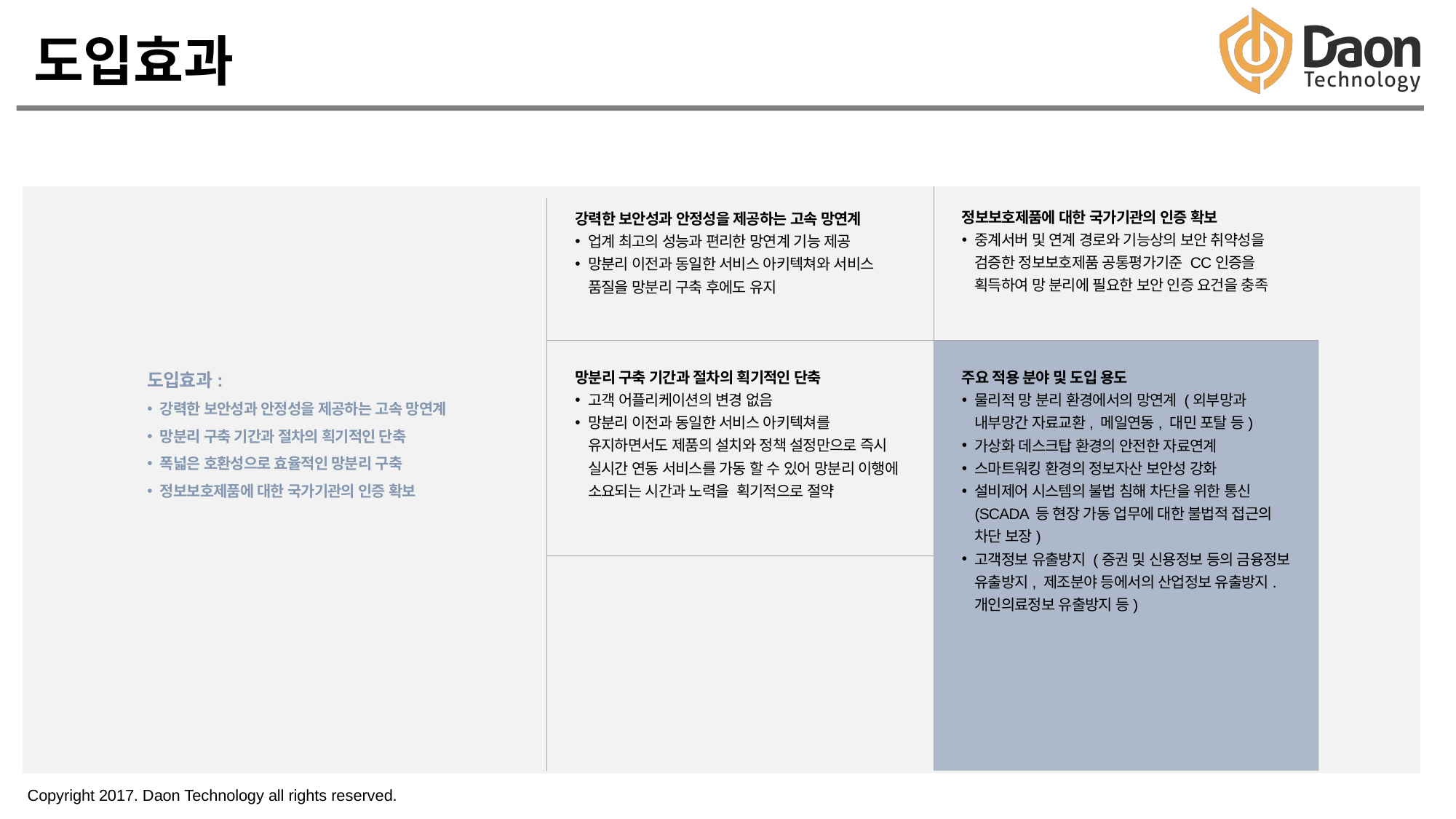

도입효과
정보보호제품에 대한 국가기관의 인증 확보
중계서버 및 연계 경로와 기능상의 보안 취약성을 검증한 정보보호제품 공통평가기준 CC인증을 획득하여 망 분리에 필요한 보안 인증 요건을 충족
강력한 보안성과 안정성을 제공하는 고속 망연계
업계 최고의 성능과 편리한 망연계 기능 제공
망분리 이전과 동일한 서비스 아키텍쳐와 서비스 품질을 망분리 구축 후에도 유지

도입효과:
강력한 보안성과 안정성을 제공하는 고속 망연계
망분리 구축 기간과 절차의 획기적인 단축
폭넓은 호환성으로 효율적인 망분리 구축
정보보호제품에 대한 국가기관의 인증 확보

망분리 구축 기간과 절차의 획기적인 단축
고객 어플리케이션의 변경 없음
망분리 이전과 동일한 서비스 아키텍쳐를 유지하면서도 제품의 설치와 정책 설정만으로 즉시 실시간 연동 서비스를 가동 할 수 있어 망분리 이행에 소요되는 시간과 노력을  획기적으로 절약
주요 적용 분야 및 도입 용도
물리적 망 분리 환경에서의 망연계 (외부망과 내부망간 자료교환, 메일연동, 대민 포탈 등)
가상화 데스크탑 환경의 안전한 자료연계
스마트워킹 환경의 정보자산 보안성 강화
설비제어 시스템의 불법 침해 차단을 위한 통신 (SCADA 등 현장 가동 업무에 대한 불법적 접근의 차단 보장)
고객정보 유출방지 (증권 및 신용정보 등의 금융정보 유출방지, 제조분야 등에서의 산업정보 유출방지. 개인의료정보 유출방지 등)